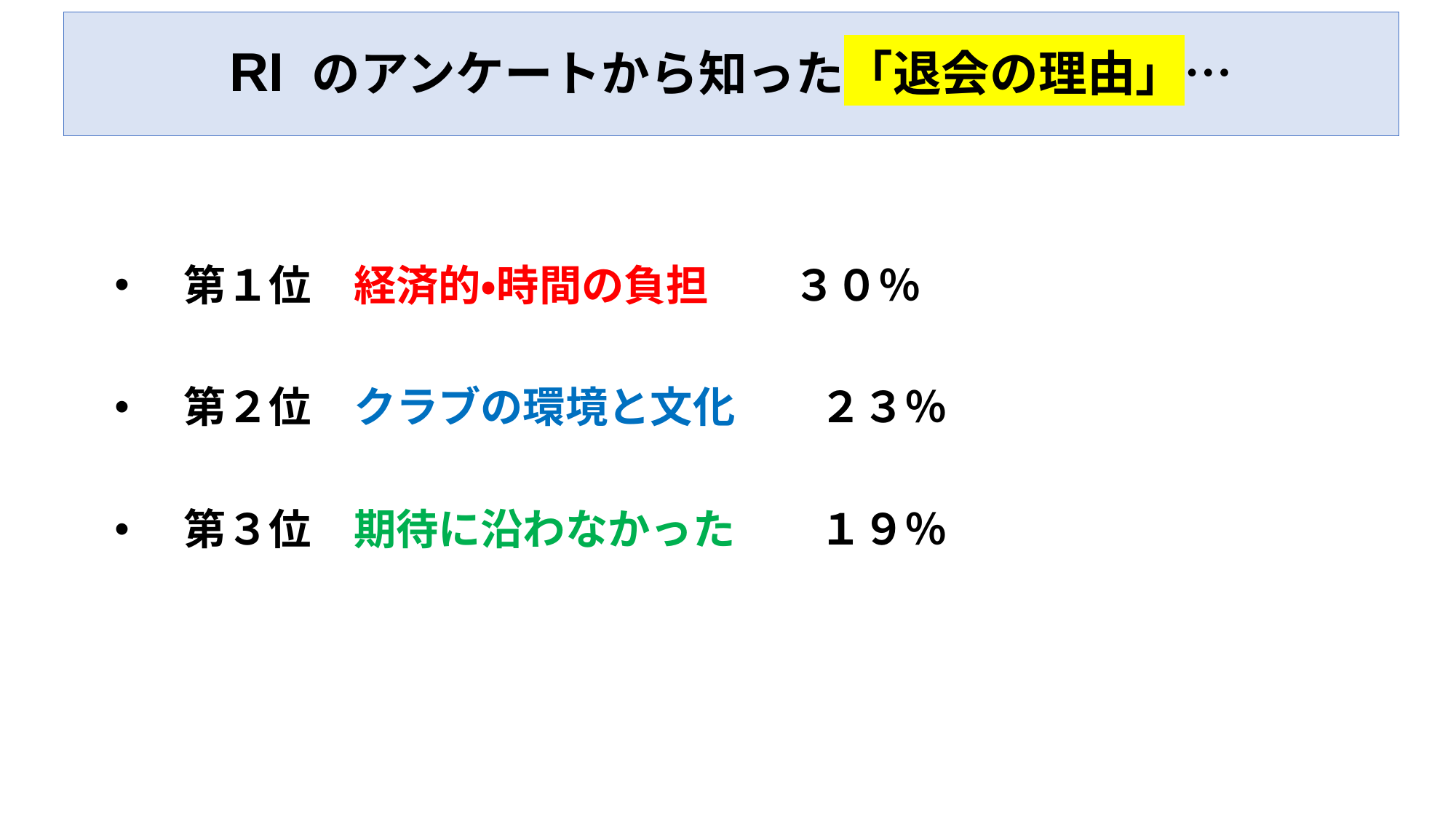

# RI のアンケートから知った「退会の理由」…
　第１位　経済的・時間の負担　　３０％

　第２位　クラブの環境と文化　　２３％

　第３位　期待に沿わなかった　　１９％